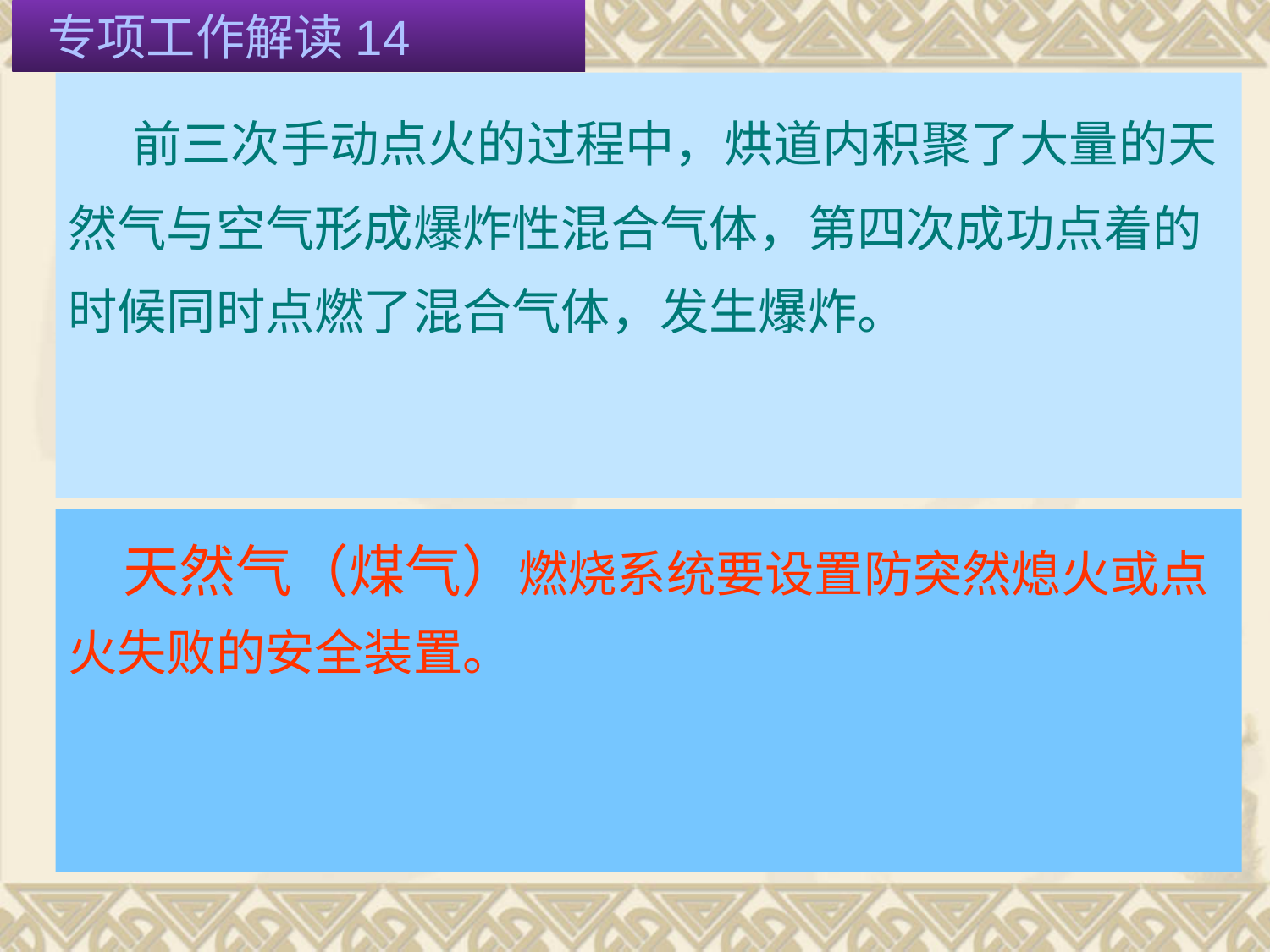

专项工作解读14
    前三次手动点火的过程中，烘道内积聚了大量的天然气与空气形成爆炸性混合气体，第四次成功点着的时候同时点燃了混合气体，发生爆炸。
    天然气（煤气）燃烧系统要设置防突然熄火或点火失败的安全装置。